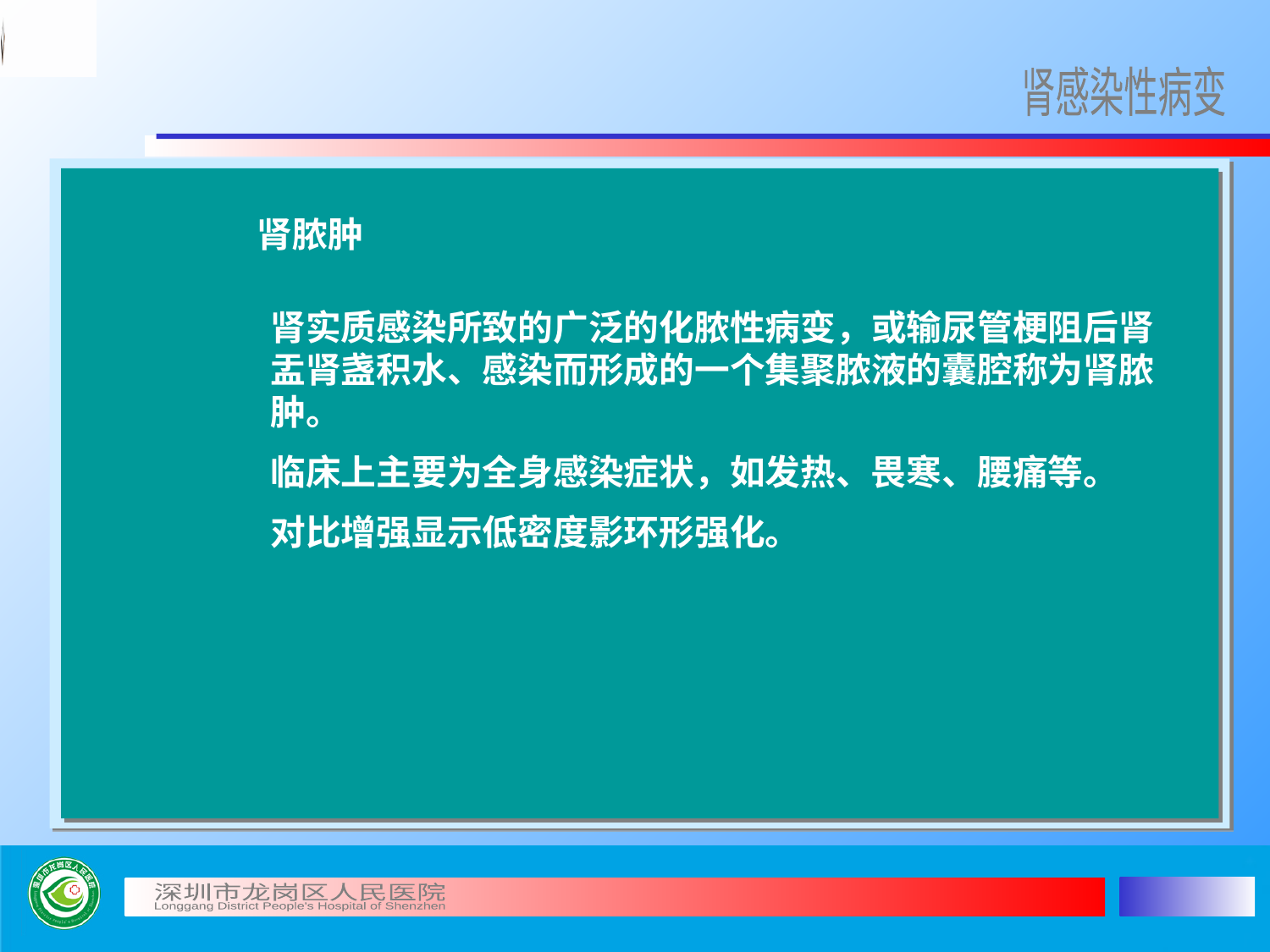

肾感染性病变

肾脓肿
肾实质感染所致的广泛的化脓性病变，或输尿管梗阻后肾盂肾盏积水、感染而形成的一个集聚脓液的囊腔称为肾脓肿。
临床上主要为全身感染症状，如发热、畏寒、腰痛等。
对比增强显示低密度影环形强化。